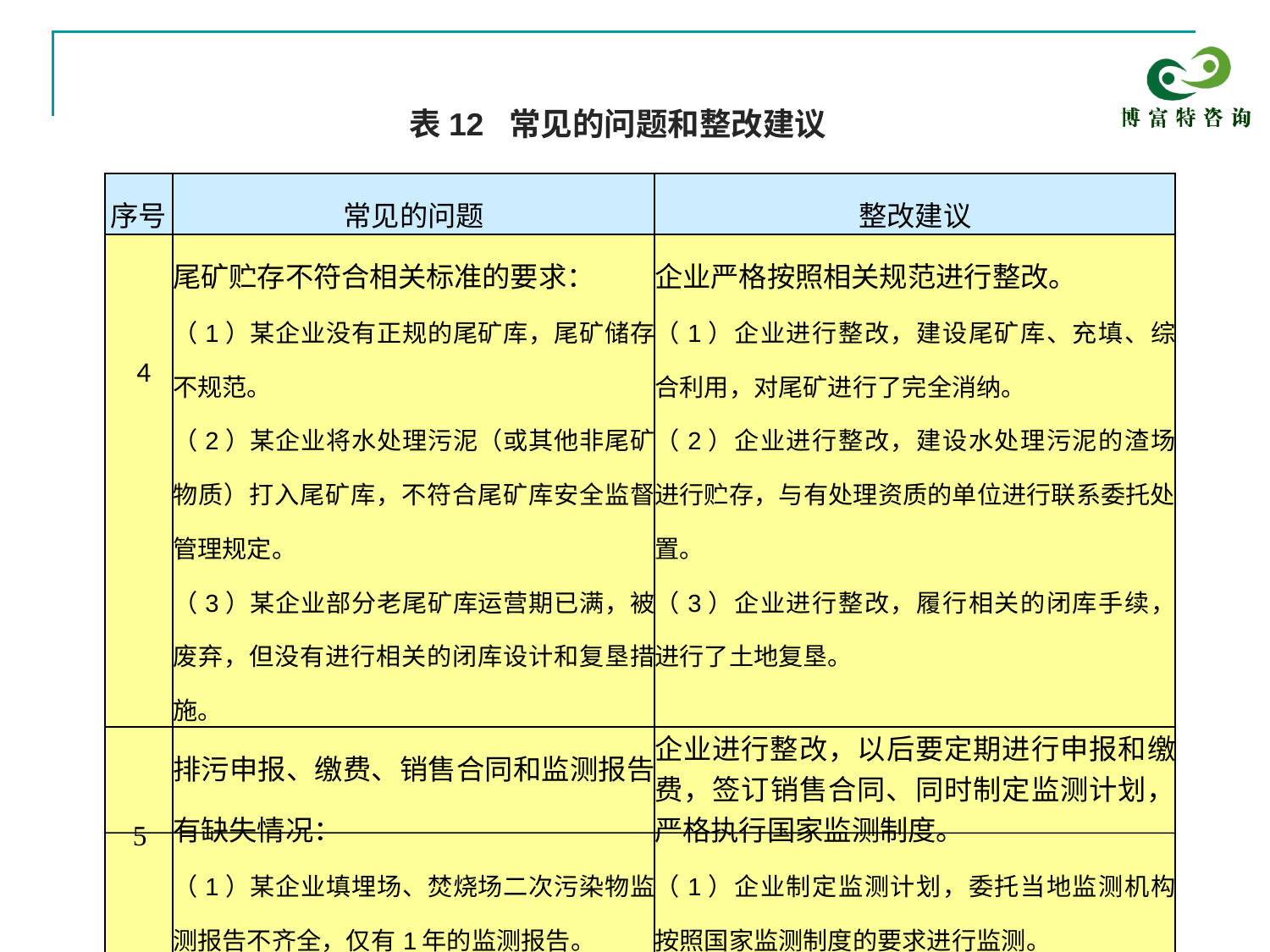

表12  常见的问题和整改建议
| 序号 | 常见的问题 | 整改建议 |
| --- | --- | --- |
| 4 | 尾矿贮存不符合相关标准的要求： | 企业严格按照相关规范进行整改。 |
|  | （1）某企业没有正规的尾矿库，尾矿储存不规范。 （2）某企业将水处理污泥（或其他非尾矿物质）打入尾矿库，不符合尾矿库安全监督管理规定。 （3）某企业部分老尾矿库运营期已满，被废弃，但没有进行相关的闭库设计和复垦措施。 | （1）企业进行整改，建设尾矿库、充填、综合利用，对尾矿进行了完全消纳。 （2）企业进行整改，建设水处理污泥的渣场进行贮存，与有处理资质的单位进行联系委托处置。 （3）企业进行整改，履行相关的闭库手续，进行了土地复垦。 |
| 5 | 排污申报、缴费、销售合同和监测报告有缺失情况： （1）某企业填埋场、焚烧场二次污染物监测报告不齐全，仅有1年的监测报告。 | 企业进行整改，以后要定期进行申报和缴费，签订销售合同、同时制定监测计划，严格执行国家监测制度。 （1）企业制定监测计划，委托当地监测机构按照国家监测制度的要求进行监测。 |